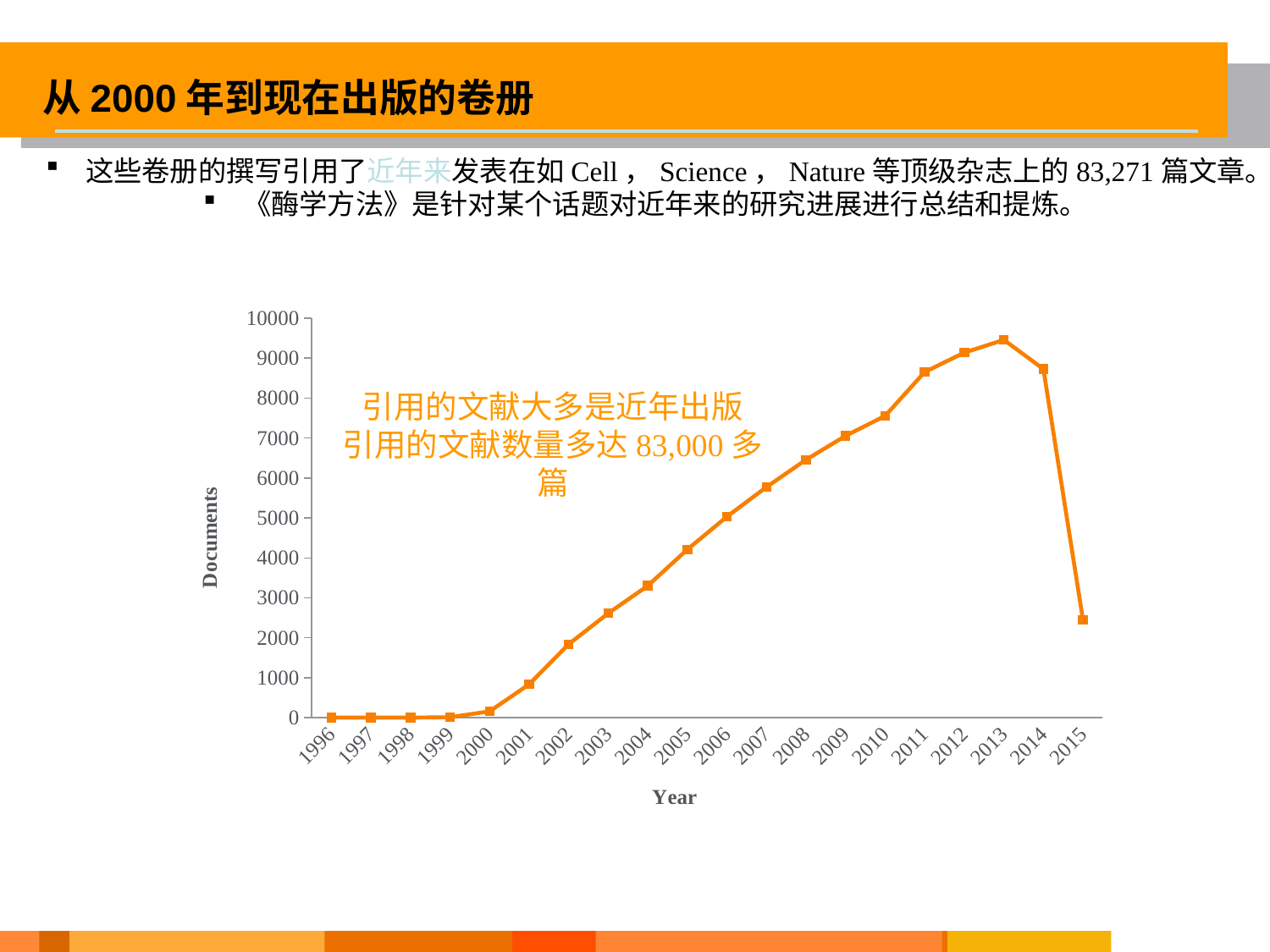

从2000年到现在出版的卷册
这些卷册的撰写引用了近年来发表在如Cell，Science，Nature等顶级杂志上的83,271篇文章。
《酶学方法》是针对某个话题对近年来的研究进展进行总结和提炼。

### Chart

| Category |  |
|---|---|
| 1996 | 3.0 |
| 1997 | 1.0 |
| 1998 | 2.0 |
| 1999 | 12.0 |
| 2000 | 158.0 |
| 2001 | 836.0 |
| 2002 | 1840.0 |
| 2003 | 2613.0 |
| 2004 | 3302.0 |
| 2005 | 4211.0 |
| 2006 | 5031.0 |
| 2007 | 5773.0 |
| 2008 | 6457.0 |
| 2009 | 7055.0 |
| 2010 | 7554.0 |
| 2011 | 8653.0 |
| 2012 | 9137.0 |
| 2013 | 9457.0 |
| 2014 | 8727.0 |
| 2015 | 2449.0 |
引用的文献大多是近年出版
引用的文献数量多达83,000多篇